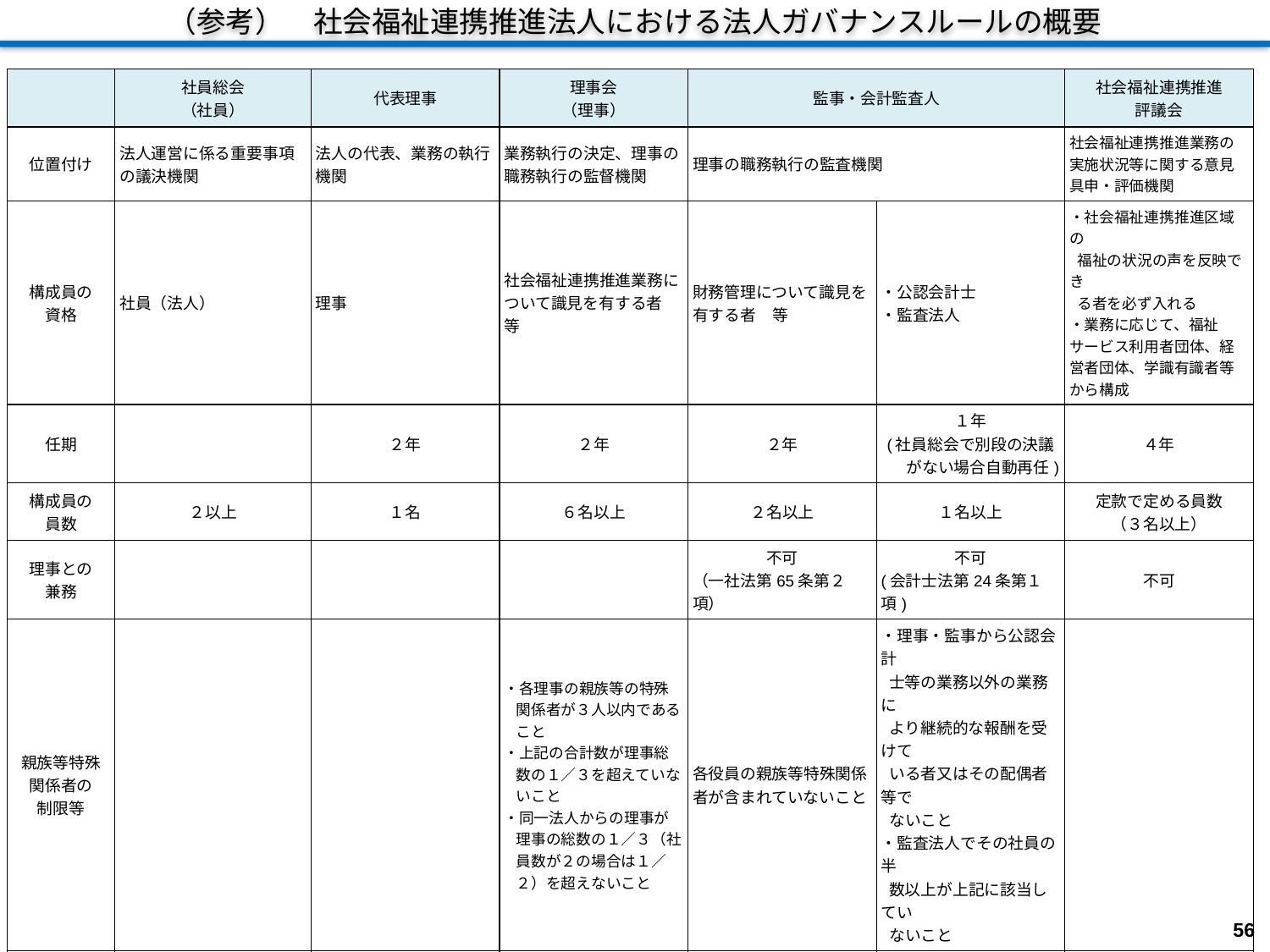

（参考）　社会福祉連携推進法人における法人ガバナンスルールの概要

|  | 社員総会 （社員） | 代表理事 | 理事会 （理事） | 監事・会計監査人 |  | 社会福祉連携推進 評議会 |
| --- | --- | --- | --- | --- | --- | --- |
| 位置付け | 法人運営に係る重要事項の議決機関 | 法人の代表、業務の執行機関 | 業務執行の決定、理事の職務執行の監督機関 | 理事の職務執行の監査機関 |  | 社会福祉連携推進業務の実施状況等に関する意見具申・評価機関 |
| 構成員の 資格 | 社員（法人） | 理事 | 社会福祉連携推進業務について識見を有する者　等 | 財務管理について識見を有する者　等 | ・公認会計士 ・監査法人 | ・社会福祉連携推進区域の 福祉の状況の声を反映でき る者を必ず入れる ・業務に応じて、福祉サービス利用者団体、経営者団体、学識有識者等から構成 |
| 任期 |  | ２年 | ２年 | ２年 | １年 (社員総会で別段の決議がない場合自動再任) | ４年 |
| 構成員の 員数 | ２以上 | １名 | ６名以上 | ２名以上 | １名以上 | 定款で定める員数 （３名以上） |
| 理事との 兼務 |  |  |  | 不可 （一社法第65条第２項） | 不可 (会計士法第24条第１項) | 不可 |
| 親族等特殊関係者の 制限等 |  |  | ・各理事の親族等の特殊関係者が３人以内であること ・上記の合計数が理事総数の１／３を超えていないこと ・同一法人からの理事が理事の総数の１／３（社員数が２の場合は１／２）を超えないこと | 各役員の親族等特殊関係者が含まれていないこと | ・理事・監事から公認会計 士等の業務以外の業務に より継続的な報酬を受けて いる者又はその配偶者等で ないこと ・監査法人でその社員の半 数以上が上記に該当してい ないこと |  |
| 構成員の 選任方法 |  | 理事の互選又は社員総会の決議 | 社員総会 | 社員総会 | 社員総会 | 理事会で人選し、社員総会で承認 |
| 議決（意見聴取）事項 | ・社員の除名 ・理事、監事、会計監査人の選任、解任 ・利益相反取引 ・役員報酬基準の承認 ・定款変更 ・計算書類の承認　等 |  | ・社員総会の日時、場所、議題、議案 ・代表理事の選定・解職 ・重要な財産の処分、譲受け ・計算書類の承認　等 |  |  | ・事業計画 ・社会福祉連携推進評議会の構成員の定数変更　 等 |
| その他 | ・社員の過半数は社会福祉法人 ・議決権の過半数は社会福祉法人 | 理事会又は社員総会の決議で解任可 （一社法第70条第１項、第90条第３項） | 社員総会の決議で解任可（一社法第70条第１項） | 社員総会の決議で解任可（一社法第70条第１項） | 会計監査人については、収益30億円又は負債60億円超の場合に必置 | 意見具申の内容及び理事会が諮問を行った場合、議事を社員総会に報告 |
56